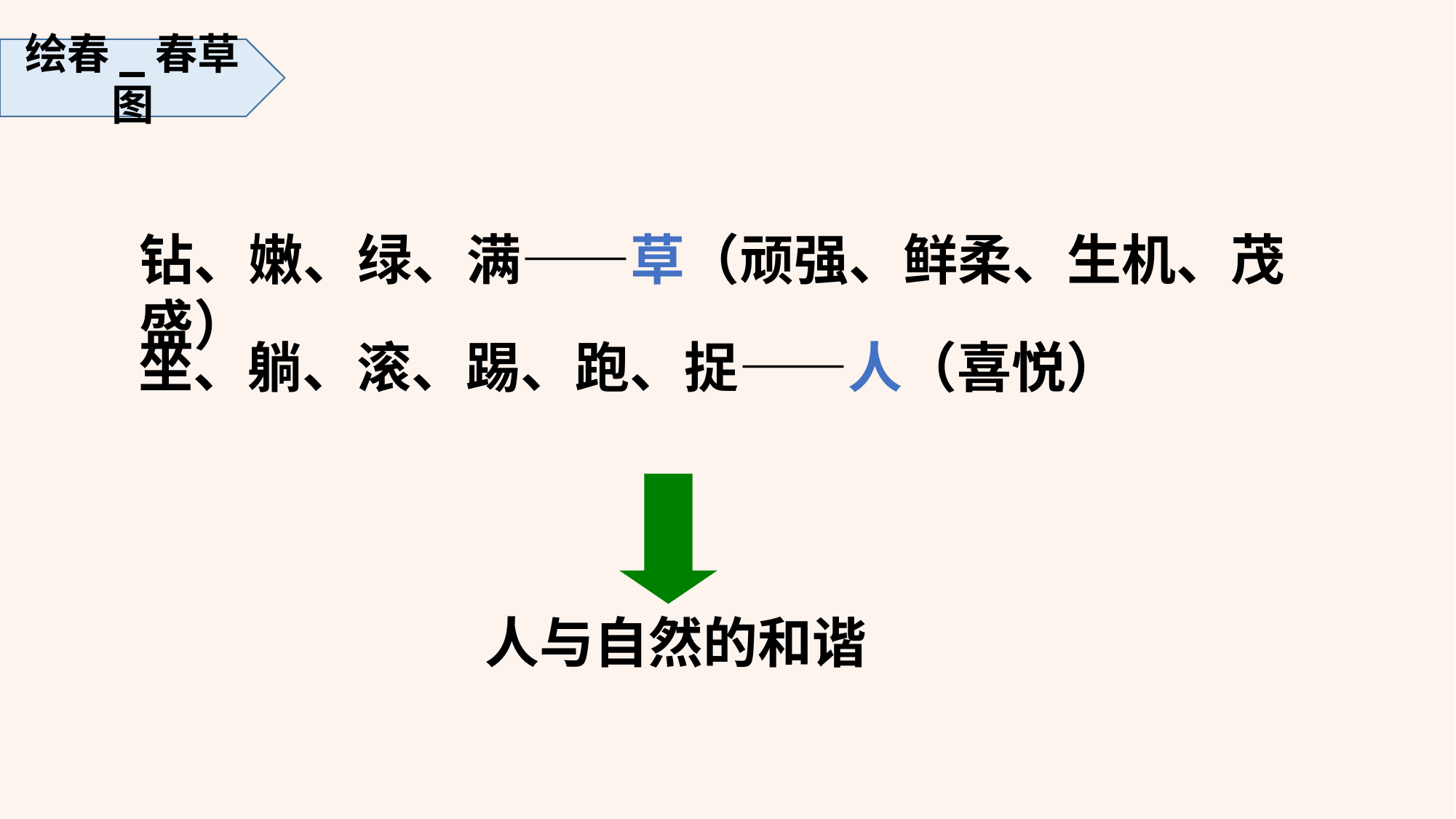

绘春_春草图
钻、嫩、绿、满——草（顽强、鲜柔、生机、茂盛）
坐、躺、滚、踢、跑、捉——人（喜悦）

人与自然的和谐